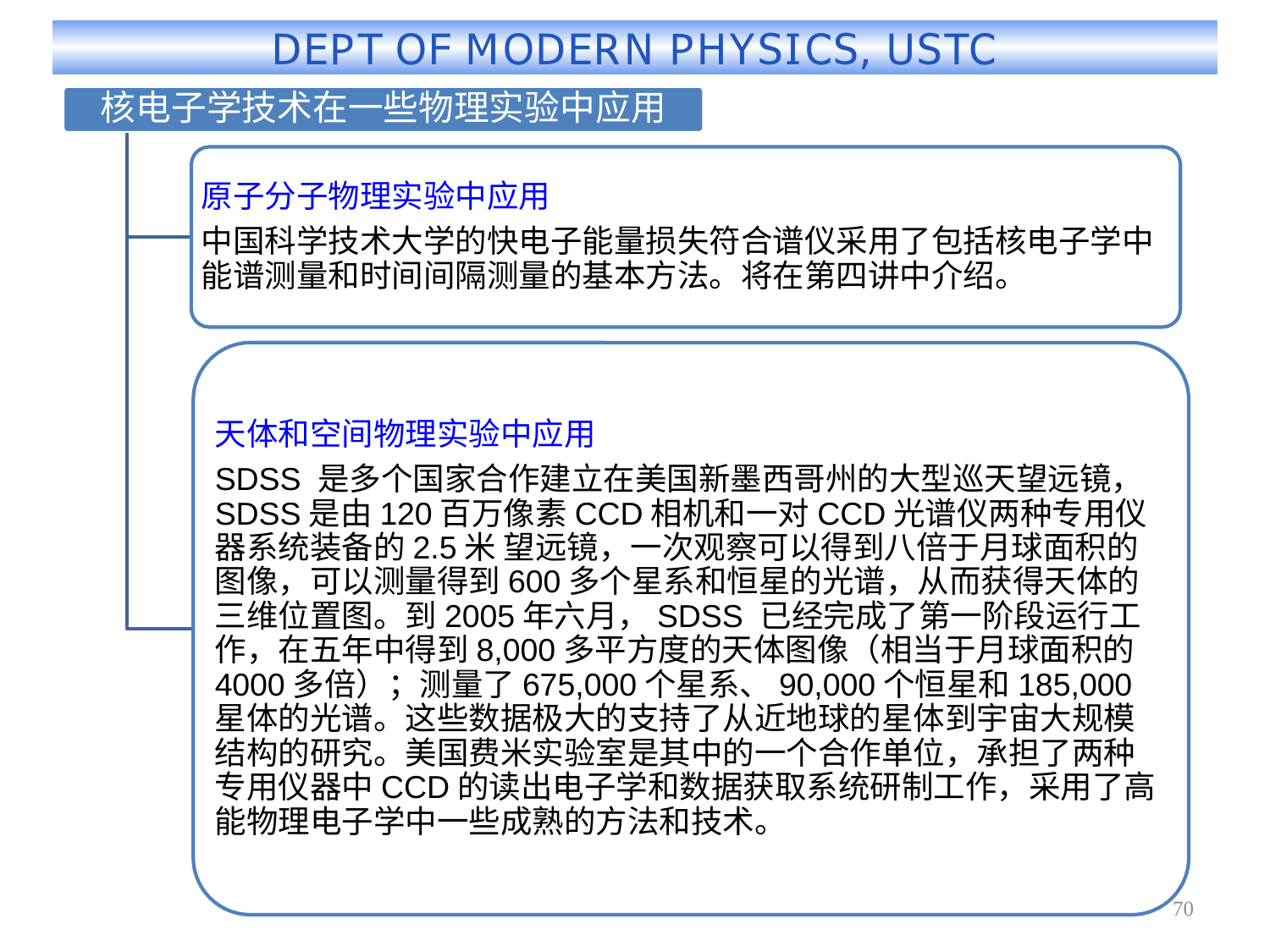

# 核电子学技术在一些物理实验中应用
核电子学技术在一些物理实验中应用
原子分子物理实验中应用
中国科学技术大学的快电子能量损失符合谱仪采用了包括核电子学中能谱测量和时间间隔测量的基本方法。将在第四讲中介绍。
天体和空间物理实验中应用
SDSS 是多个国家合作建立在美国新墨西哥州的大型巡天望远镜，SDSS是由120百万像素CCD相机和一对CCD光谱仪两种专用仪器系统装备的2.5米 望远镜，一次观察可以得到八倍于月球面积的图像，可以测量得到600多个星系和恒星的光谱，从而获得天体的三维位置图。到2005年六月，SDSS 已经完成了第一阶段运行工作，在五年中得到8,000多平方度的天体图像（相当于月球面积的4000多倍）；测量了675,000个星系、90,000个恒星和185,000星体的光谱。这些数据极大的支持了从近地球的星体到宇宙大规模结构的研究。美国费米实验室是其中的一个合作单位，承担了两种专用仪器中CCD的读出电子学和数据获取系统研制工作，采用了高能物理电子学中一些成熟的方法和技术。
70